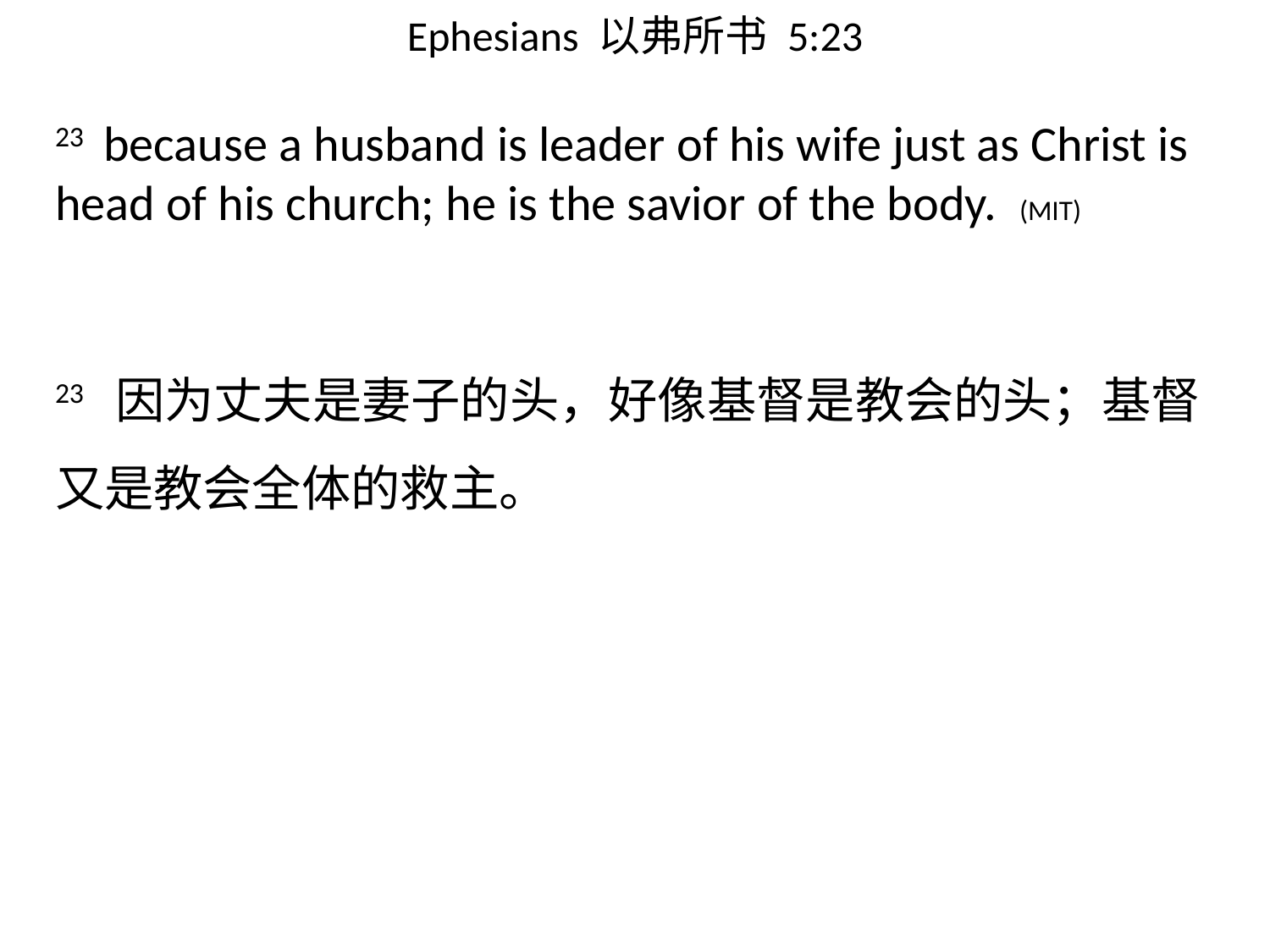

# Ephesians 以弗所书 5:23
23   because a husband is leader of his wife just as Christ is head of his church; he is the savior of the body.  (MIT)

23   因为丈夫是妻子的头，好像基督是教会的头；基督又是教会全体的救主。